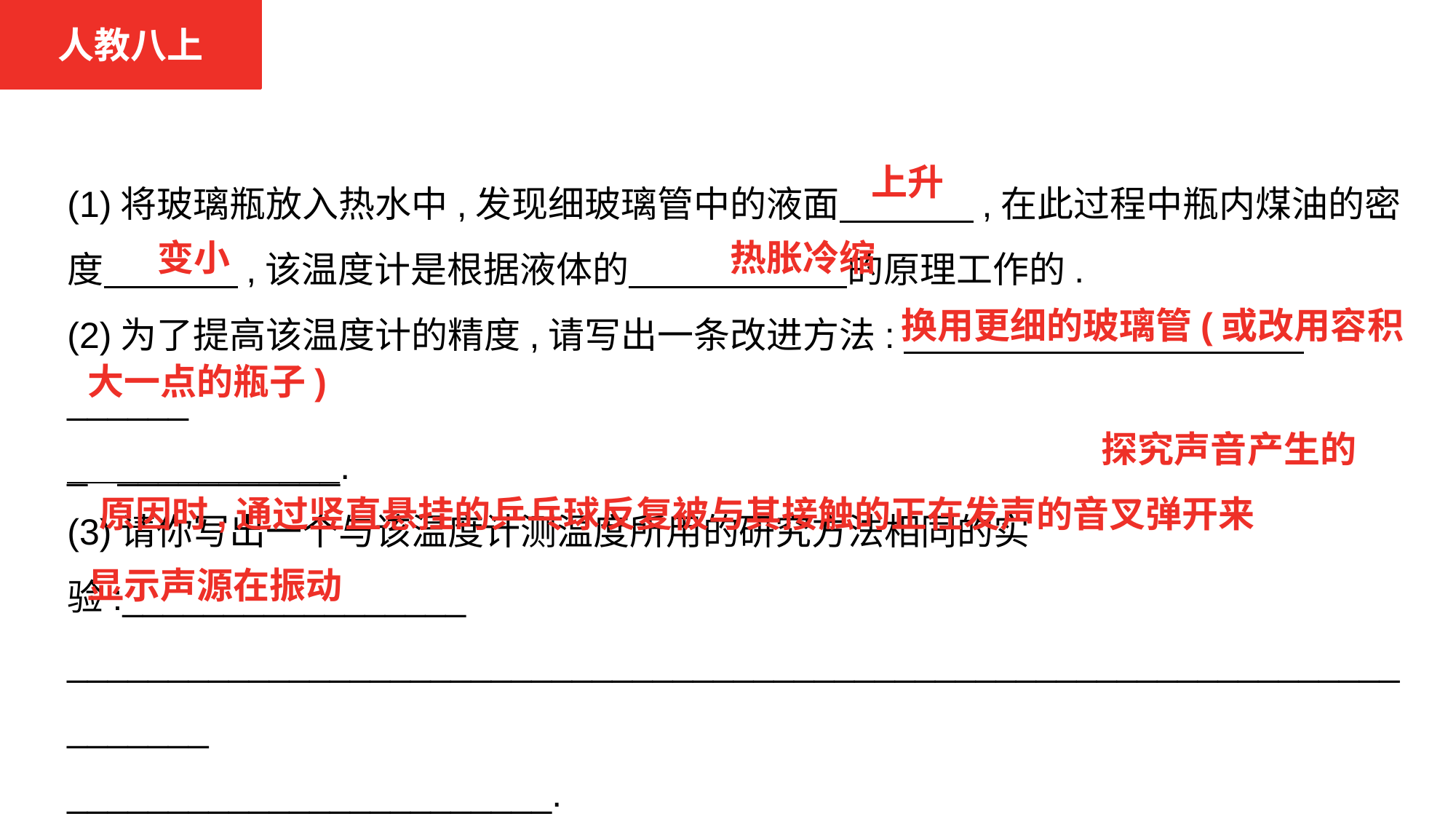

人教八上
(1)将玻璃瓶放入热水中,发现细玻璃管中的液面　　   　,在此过程中瓶内煤油的密度   　　　,该温度计是根据液体的　　　　　　的原理工作的.
(2)为了提高该温度计的精度,请写出一条改进方法:　　　　　　　　　　　______
_   ___________.
(3)请你写出一个与该温度计测温度所用的研究方法相同的实验:_________________
_________________________________________________________________________
________________________.

上升
变小
热胀冷缩
换用更细的玻璃管(或改用容积
大一点的瓶子)
探究声音产生的
原因时,通过竖直悬挂的乒乓球反复被与其接触的正在发声的音叉弹开来
显示声源在振动